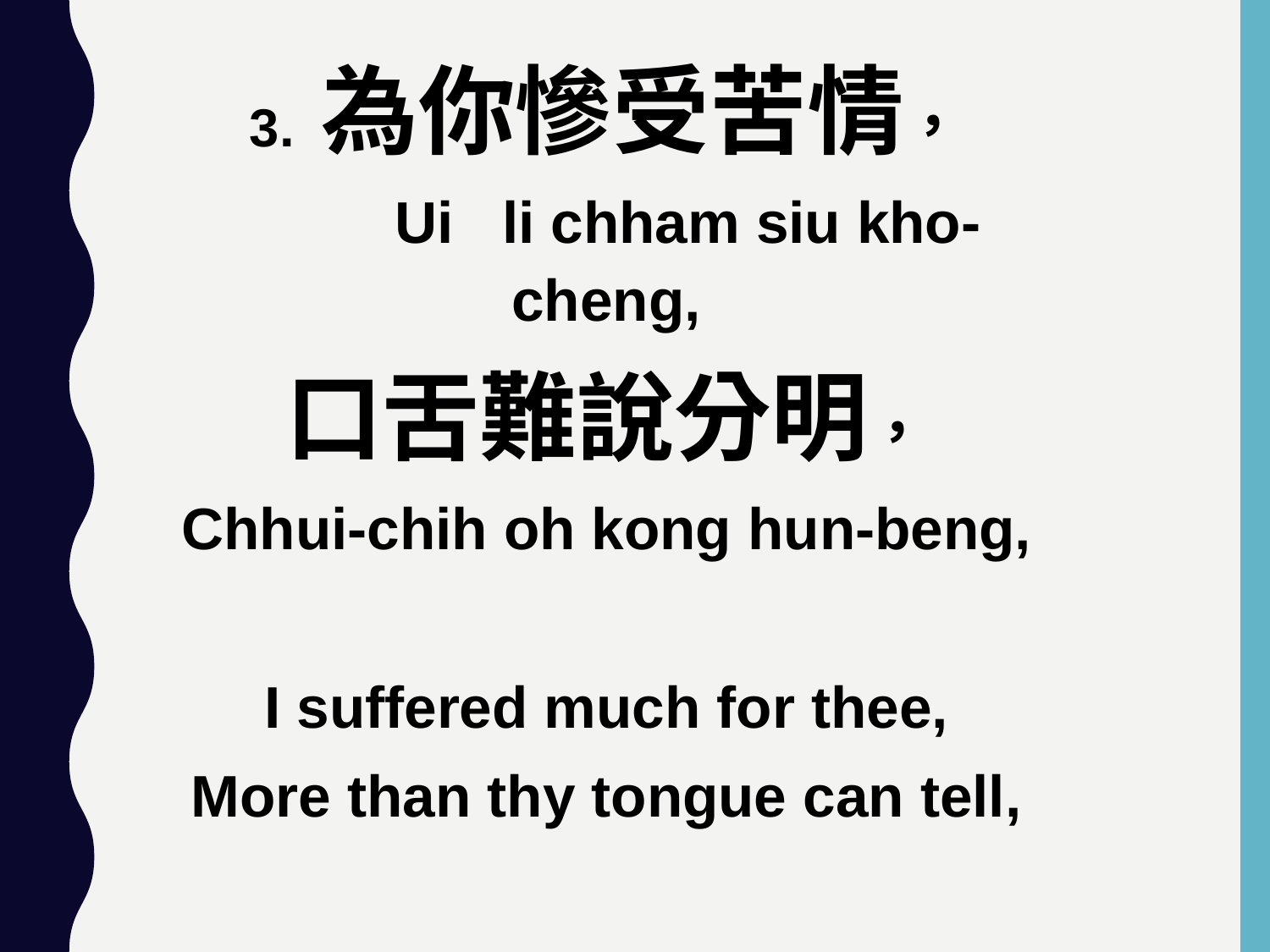

3. 為你慘受苦情，
          Ui   li chham siu kho-cheng,
口舌難說分明，
Chhui-chih oh kong hun-beng,

I suffered much for thee,
More than thy tongue can tell,